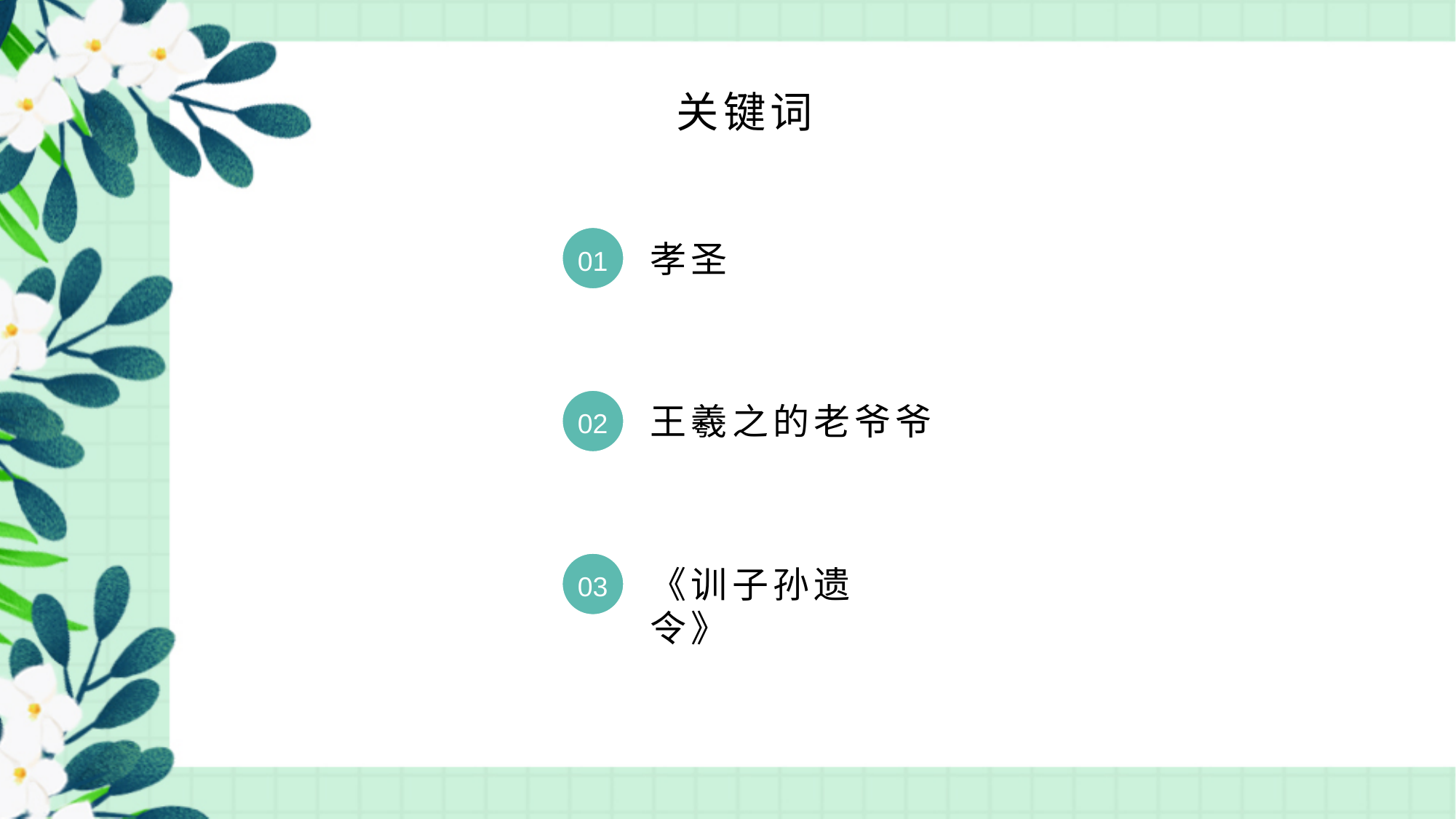

关键词

01
孝圣

02
王羲之的老爷爷

03
《训子孙遗令》